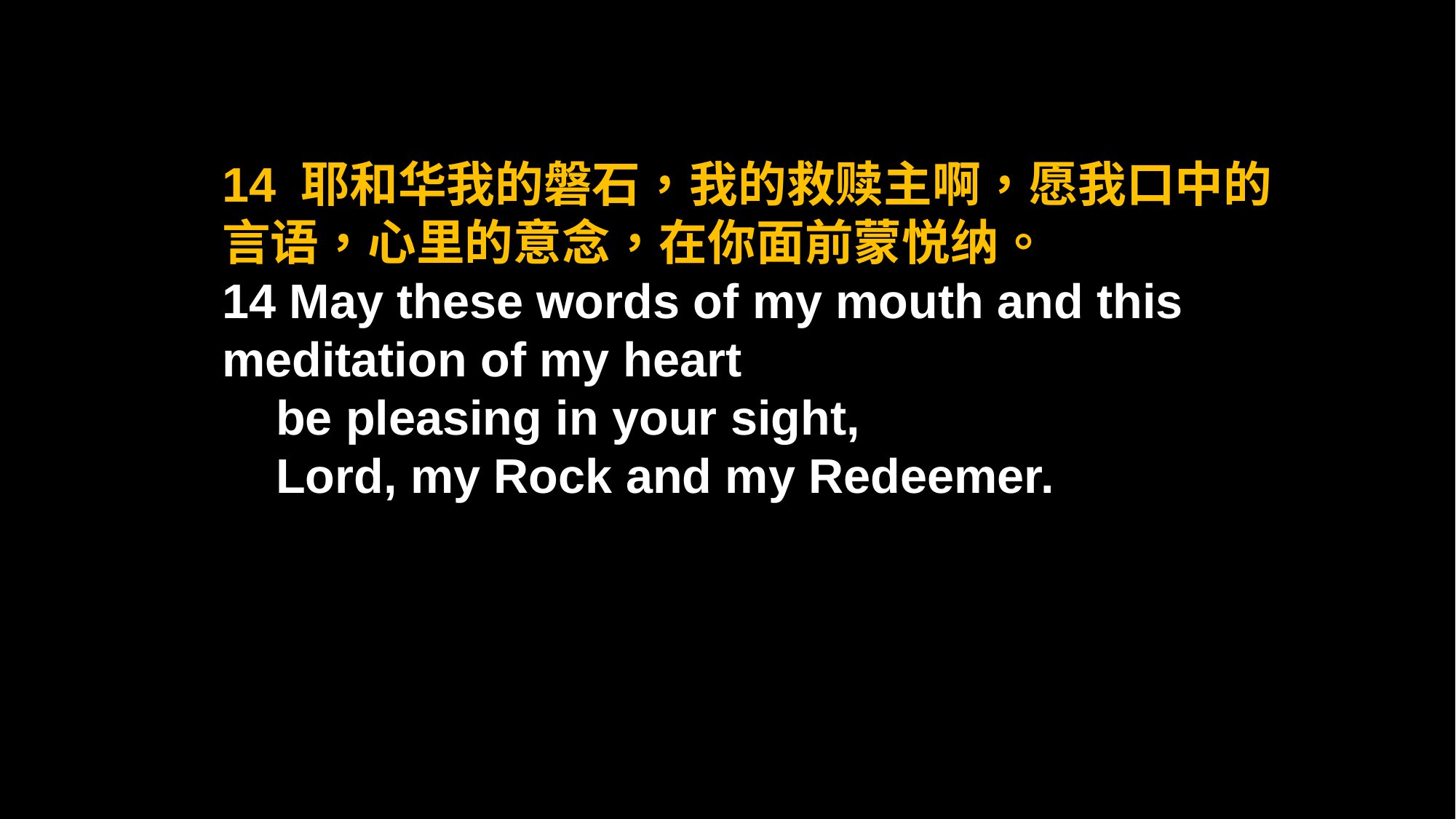

14 耶和华我的磐石，我的救赎主啊，愿我口中的言语，心里的意念，在你面前蒙悦纳。
14 May these words of my mouth and this meditation of my heart
    be pleasing in your sight,
    Lord, my Rock and my Redeemer.